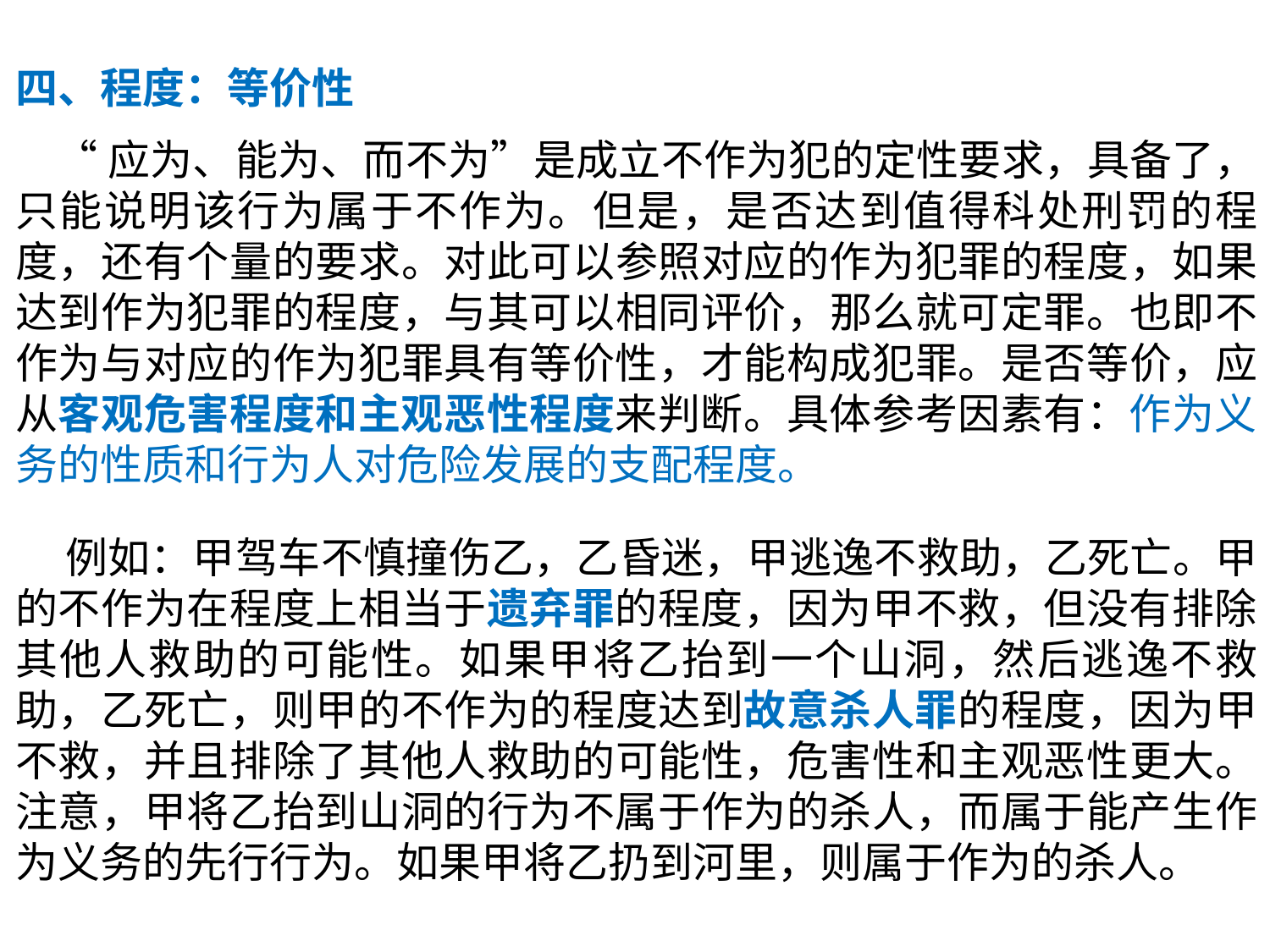

四、程度：等价性

    “应为、能为、而不为”是成立不作为犯的定性要求，具备了，只能说明该行为属于不作为。但是，是否达到值得科处刑罚的程度，还有个量的要求。对此可以参照对应的作为犯罪的程度，如果达到作为犯罪的程度，与其可以相同评价，那么就可定罪。也即不作为与对应的作为犯罪具有等价性，才能构成犯罪。是否等价，应从客观危害程度和主观恶性程度来判断。具体参考因素有：作为义务的性质和行为人对危险发展的支配程度。

    例如：甲驾车不慎撞伤乙，乙昏迷，甲逃逸不救助，乙死亡。甲的不作为在程度上相当于遗弃罪的程度，因为甲不救，但没有排除其他人救助的可能性。如果甲将乙抬到一个山洞，然后逃逸不救助，乙死亡，则甲的不作为的程度达到故意杀人罪的程度，因为甲不救，并且排除了其他人救助的可能性，危害性和主观恶性更大。注意，甲将乙抬到山洞的行为不属于作为的杀人，而属于能产生作为义务的先行行为。如果甲将乙扔到河里，则属于作为的杀人。